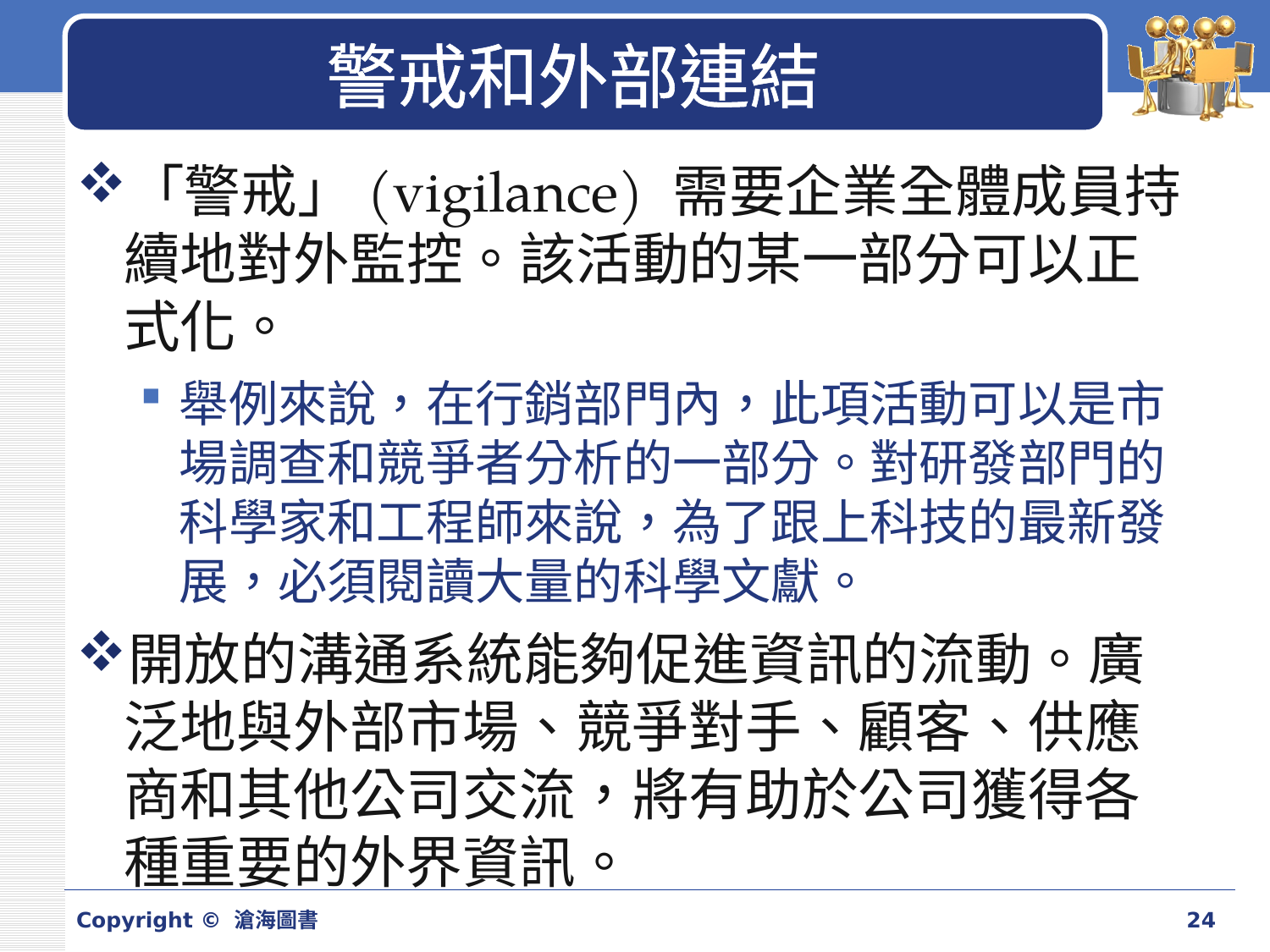

# 警戒和外部連結
「警戒」(vigilance) 需要企業全體成員持續地對外監控。該活動的某一部分可以正式化。
舉例來說，在行銷部門內，此項活動可以是市場調查和競爭者分析的一部分。對研發部門的科學家和工程師來說，為了跟上科技的最新發展，必須閱讀大量的科學文獻。
開放的溝通系統能夠促進資訊的流動。廣泛地與外部市場、競爭對手、顧客、供應商和其他公司交流，將有助於公司獲得各種重要的外界資訊。
Copyright © 滄海圖書
24